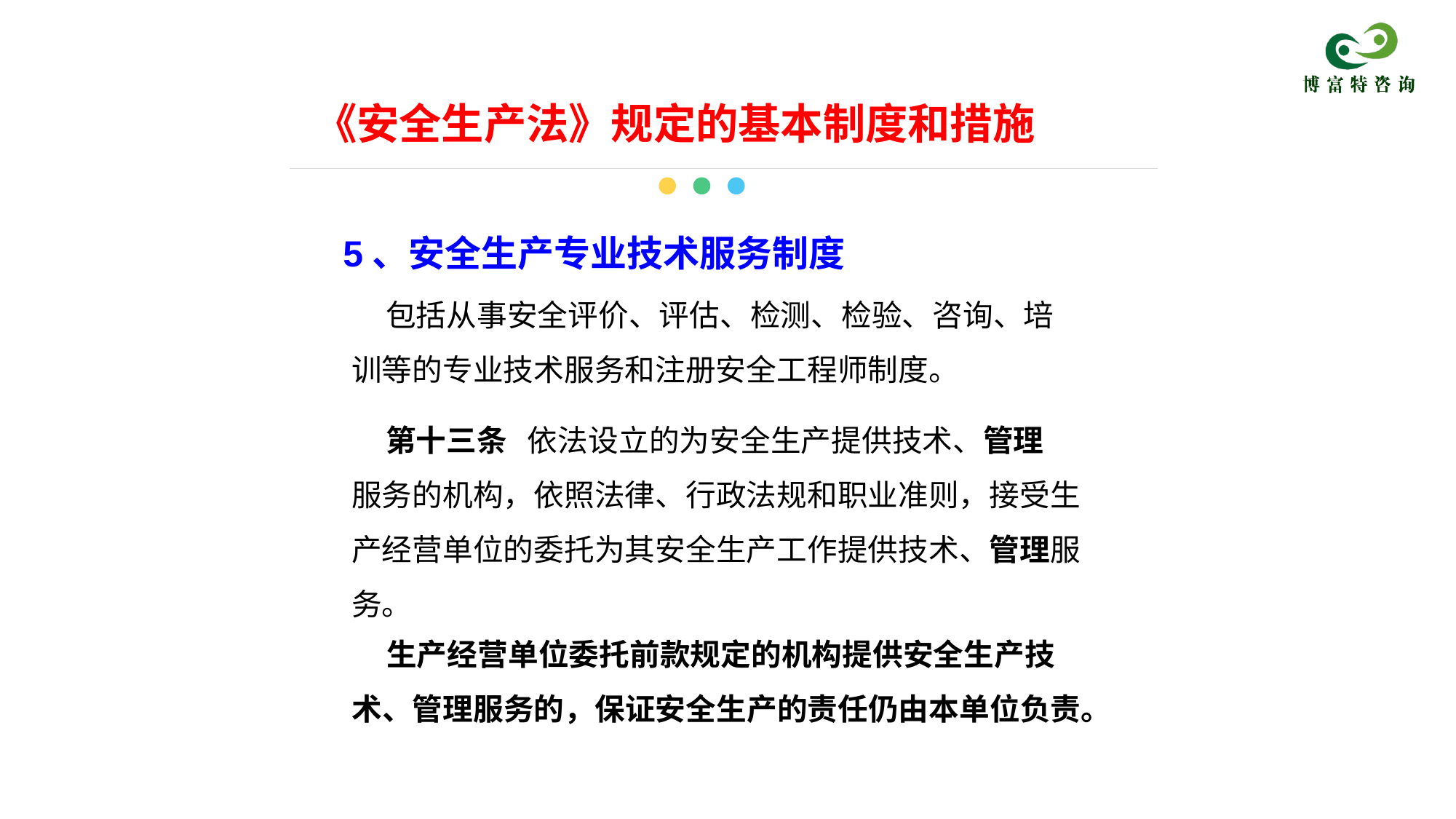

《安全生产法》规定的基本制度和措施

5、安全生产专业技术服务制度
    包括从事安全评价、评估、检测、检验、咨询、培
训等的专业技术服务和注册安全工程师制度。
    第十三条   依法设立的为安全生产提供技术、管理
服务的机构，依照法律、行政法规和职业准则，接受生
产经营单位的委托为其安全生产工作提供技术、管理服
务。
    生产经营单位委托前款规定的机构提供安全生产技
术、管理服务的，保证安全生产的责任仍由本单位负责。